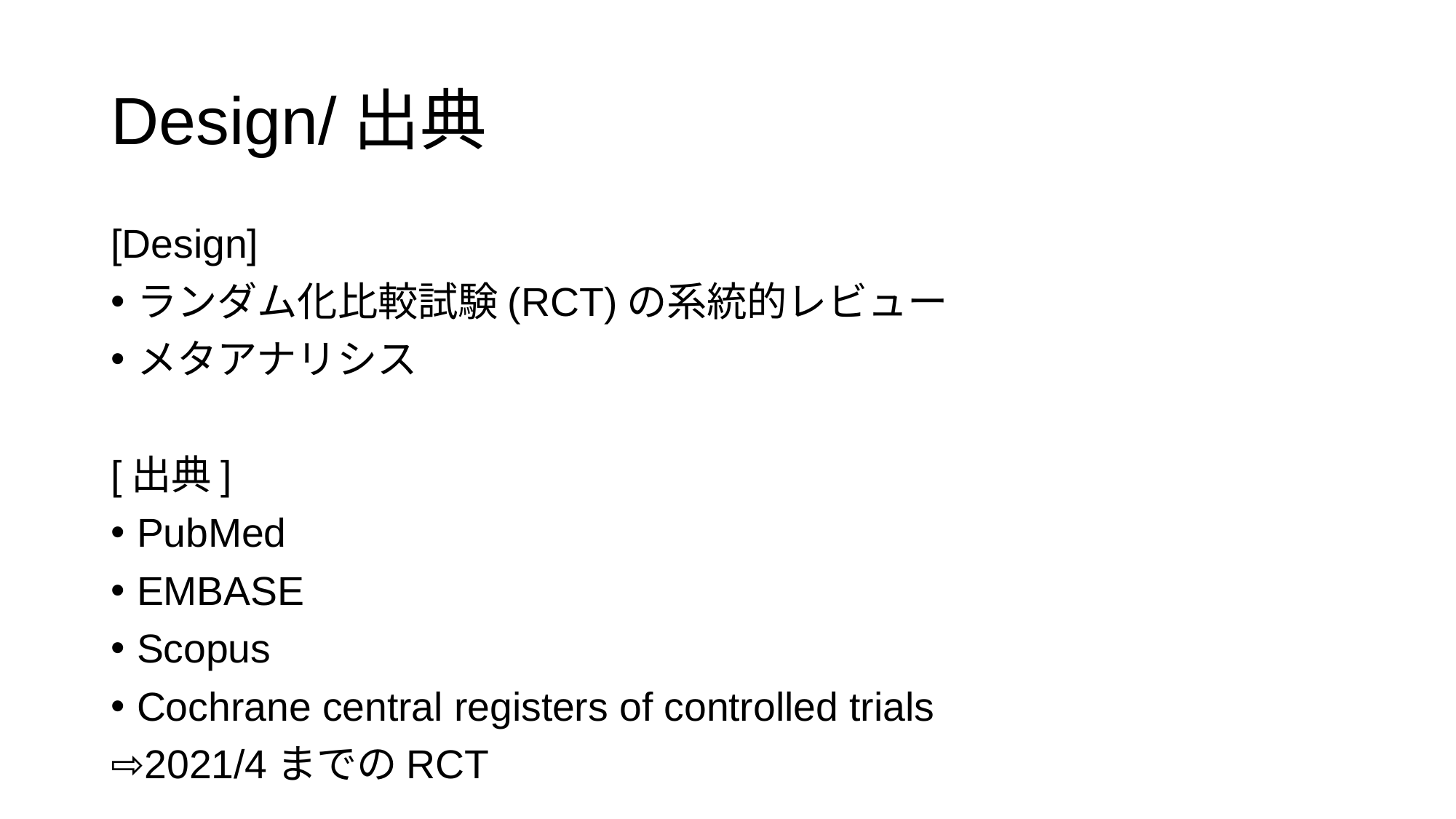

# Design/出典
[Design]
ランダム化比較試験(RCT)の系統的レビュー
メタアナリシス

[出典]
PubMed
EMBASE
Scopus
Cochrane central registers of controlled trials
⇨2021/4までのRCT